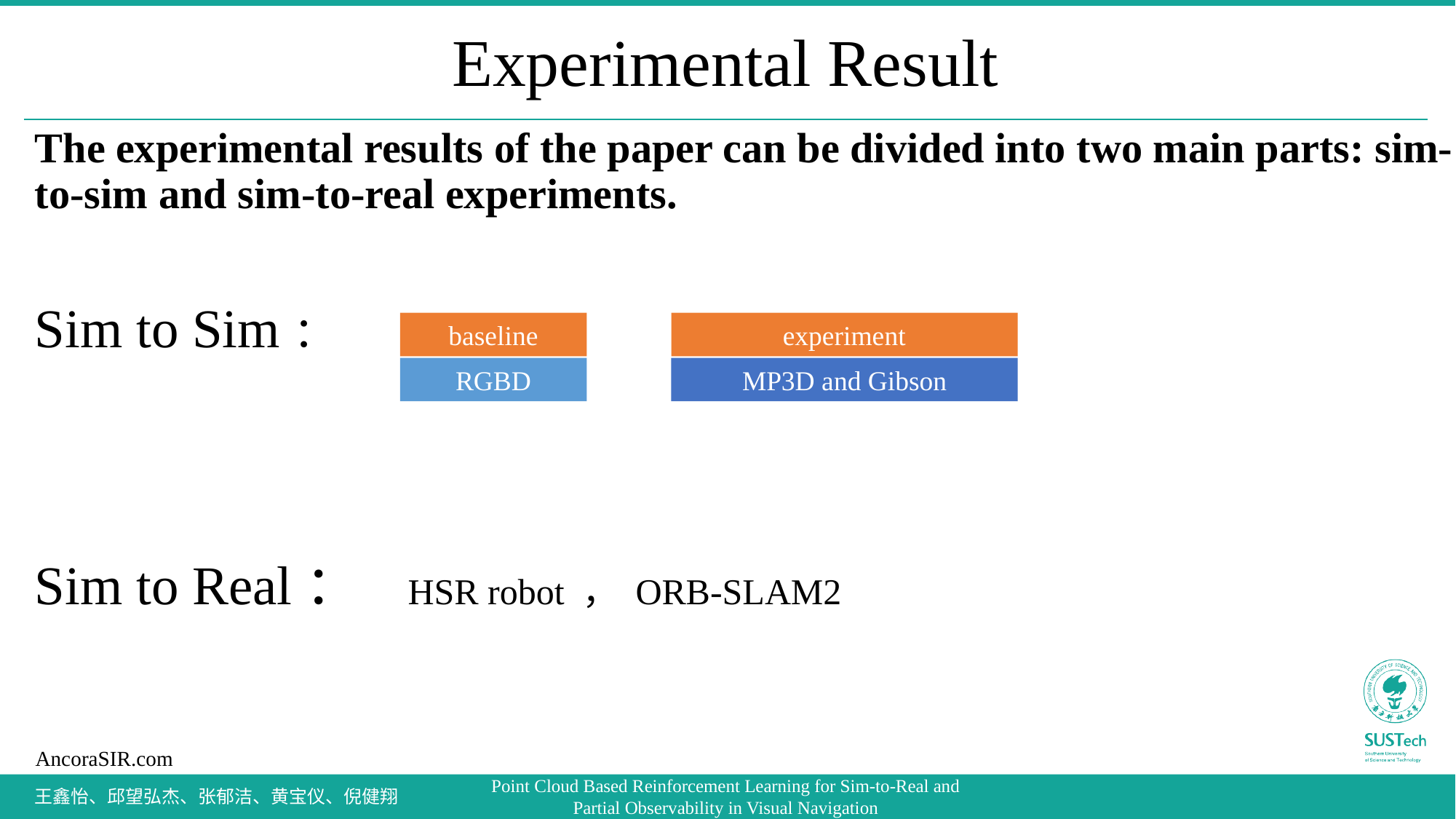

# Experimental Result
The experimental results of the paper can be divided into two main parts: sim-to-sim and sim-to-real experiments.

Sim to Sim：

Sim to Real：    HSR robot ， ORB-SLAM2
baseline
experiment
MP3D and Gibson
RGBD
王鑫怡、邱望弘杰、张郁洁、黄宝仪、倪健翔
10
Point Cloud Based Reinforcement Learning for Sim-to-Real and Partial Observability in Visual Navigation